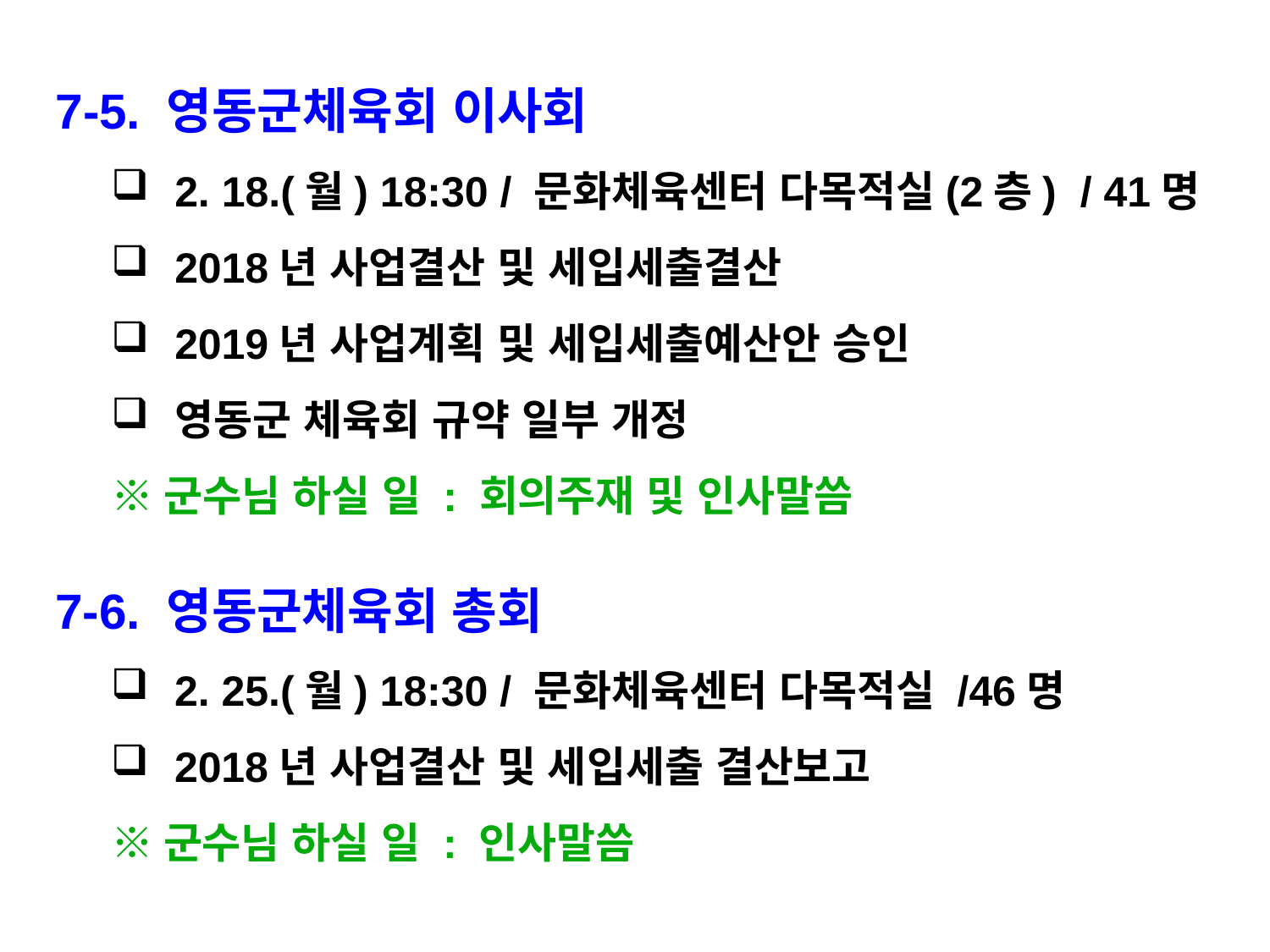

7-5. 영동군체육회 이사회
2. 18.(월) 18:30 / 문화체육센터 다목적실(2층)  / 41명
2018년 사업결산 및 세입세출결산
2019년 사업계획 및 세입세출예산안 승인
영동군 체육회 규약 일부 개정
※군수님 하실 일 : 회의주재 및 인사말씀

7-6. 영동군체육회 총회
2. 25.(월) 18:30 / 문화체육센터 다목적실 /46명
2018년 사업결산 및 세입세출 결산보고
※군수님 하실 일 : 인사말씀